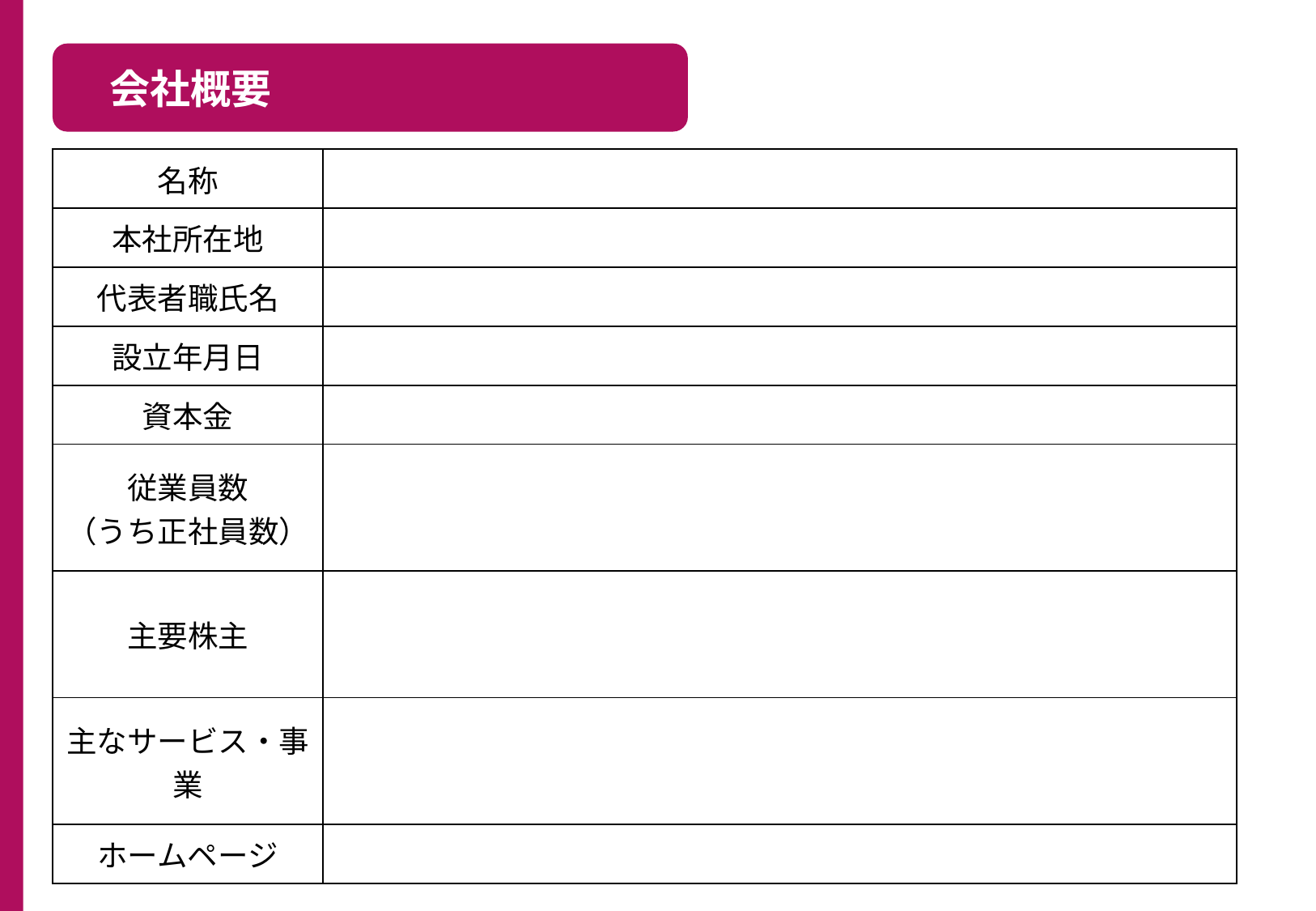

会社概要
| 名称 |  |
| --- | --- |
| 本社所在地 |  |
| 代表者職氏名 |  |
| 設立年月日 |  |
| 資本金 |  |
| 従業員数 （うち正社員数） |  |
| 主要株主 |  |
| 主なサービス・事業 |  |
| ホームページ |  |